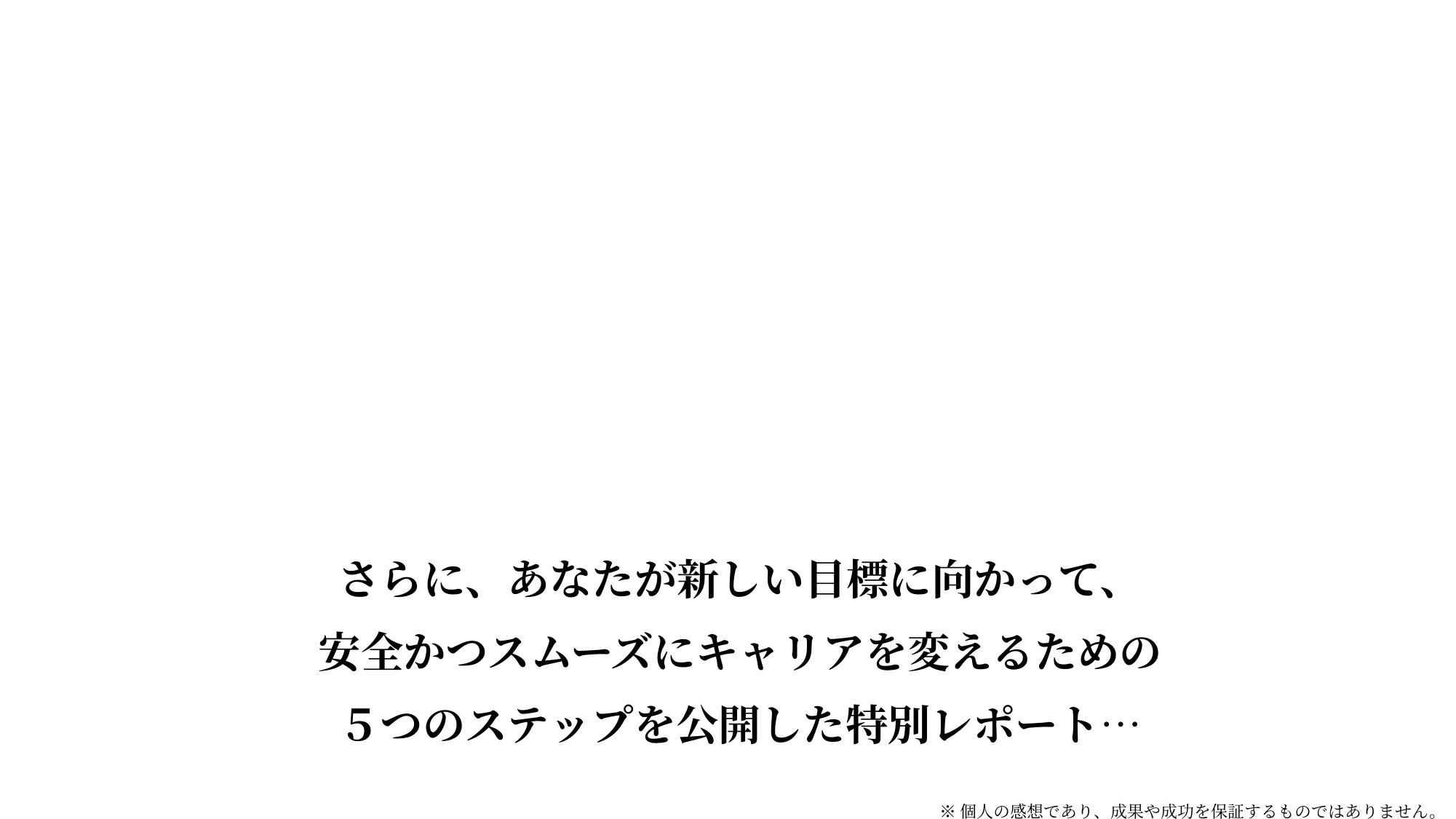

さらに、あなたが新しい目標に向かって、
安全かつスムーズにキャリアを変えるための
５つのステップを公開した特別レポート…
※個人の感想であり、成果や成功を保証するものではありません。